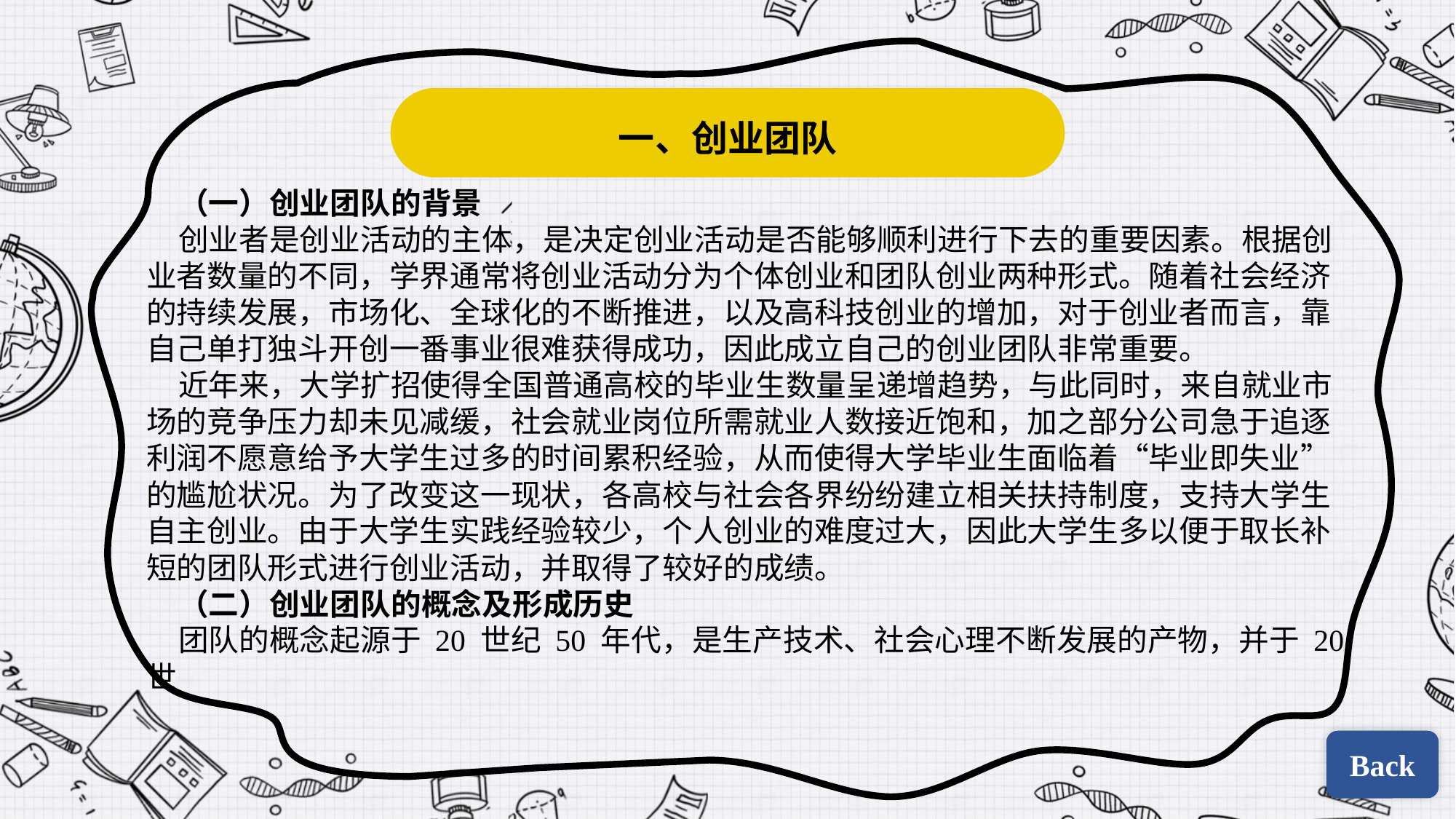

一、创业团队
（一）创业团队的背景
创业者是创业活动的主体，是决定创业活动是否能够顺利进行下去的重要因素。根据创业者数量的不同，学界通常将创业活动分为个体创业和团队创业两种形式。随着社会经济的持续发展，市场化、全球化的不断推进，以及高科技创业的增加，对于创业者而言，靠自己单打独斗开创一番事业很难获得成功，因此成立自己的创业团队非常重要。
近年来，大学扩招使得全国普通高校的毕业生数量呈递增趋势，与此同时，来自就业市场的竞争压力却未见减缓，社会就业岗位所需就业人数接近饱和，加之部分公司急于追逐利润不愿意给予大学生过多的时间累积经验，从而使得大学毕业生面临着“毕业即失业”的尴尬状况。为了改变这一现状，各高校与社会各界纷纷建立相关扶持制度，支持大学生自主创业。由于大学生实践经验较少，个人创业的难度过大，因此大学生多以便于取长补短的团队形式进行创业活动，并取得了较好的成绩。
（二）创业团队的概念及形成历史
团队的概念起源于 20 世纪 50 年代，是生产技术、社会心理不断发展的产物，并于 20 世

Back